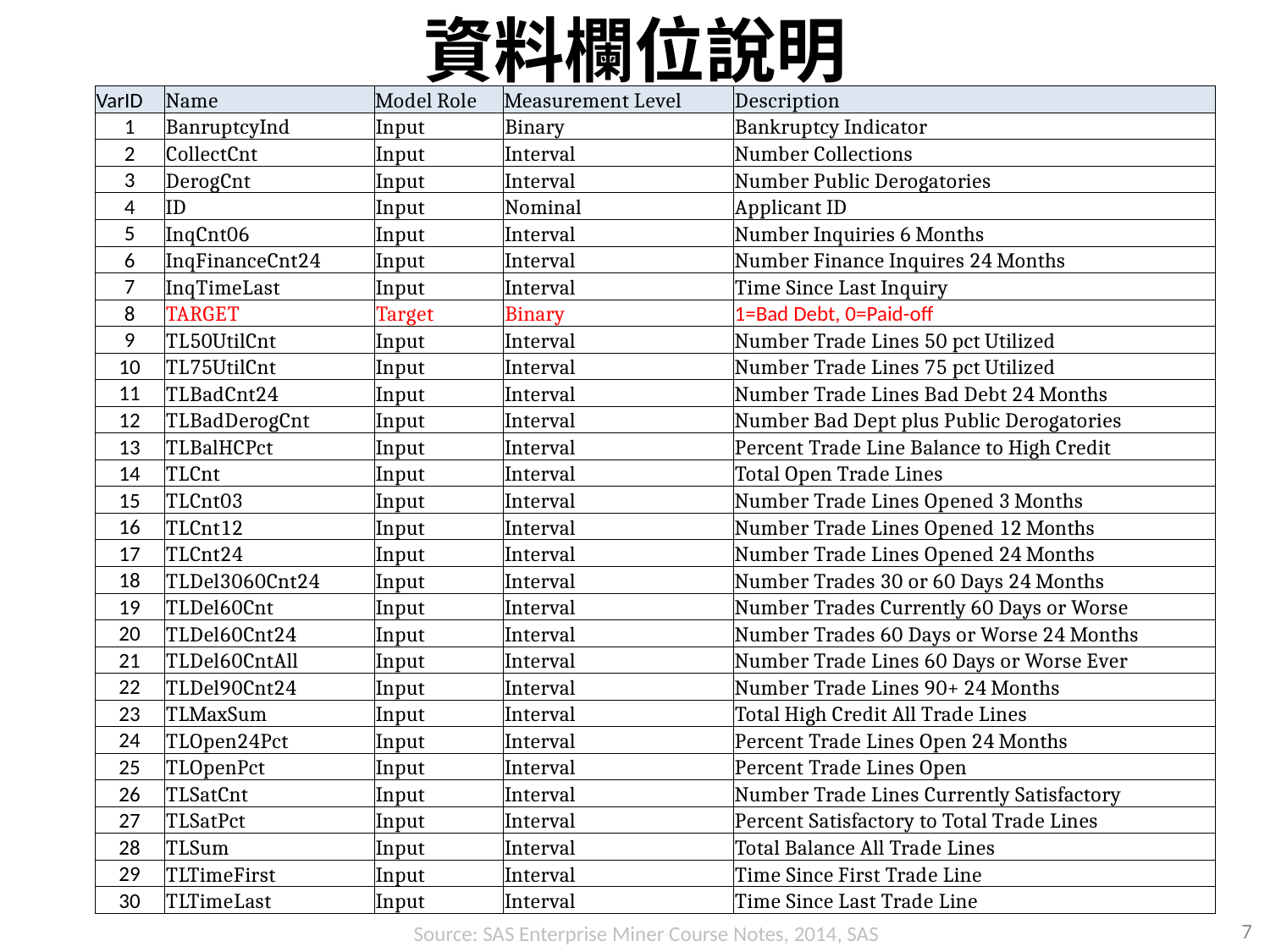

# 資料欄位說明
| VarID | Name | Model Role | Measurement Level | Description |
| --- | --- | --- | --- | --- |
| 1 | BanruptcyInd | Input | Binary | Bankruptcy Indicator |
| 2 | CollectCnt | Input | Interval | Number Collections |
| 3 | DerogCnt | Input | Interval | Number Public Derogatories |
| 4 | ID | Input | Nominal | Applicant ID |
| 5 | InqCnt06 | Input | Interval | Number Inquiries 6 Months |
| 6 | InqFinanceCnt24 | Input | Interval | Number Finance Inquires 24 Months |
| 7 | InqTimeLast | Input | Interval | Time Since Last Inquiry |
| 8 | TARGET | Target | Binary | 1=Bad Debt, 0=Paid-off |
| 9 | TL50UtilCnt | Input | Interval | Number Trade Lines 50 pct Utilized |
| 10 | TL75UtilCnt | Input | Interval | Number Trade Lines 75 pct Utilized |
| 11 | TLBadCnt24 | Input | Interval | Number Trade Lines Bad Debt 24 Months |
| 12 | TLBadDerogCnt | Input | Interval | Number Bad Dept plus Public Derogatories |
| 13 | TLBalHCPct | Input | Interval | Percent Trade Line Balance to High Credit |
| 14 | TLCnt | Input | Interval | Total Open Trade Lines |
| 15 | TLCnt03 | Input | Interval | Number Trade Lines Opened 3 Months |
| 16 | TLCnt12 | Input | Interval | Number Trade Lines Opened 12 Months |
| 17 | TLCnt24 | Input | Interval | Number Trade Lines Opened 24 Months |
| 18 | TLDel3060Cnt24 | Input | Interval | Number Trades 30 or 60 Days 24 Months |
| 19 | TLDel60Cnt | Input | Interval | Number Trades Currently 60 Days or Worse |
| 20 | TLDel60Cnt24 | Input | Interval | Number Trades 60 Days or Worse 24 Months |
| 21 | TLDel60CntAll | Input | Interval | Number Trade Lines 60 Days or Worse Ever |
| 22 | TLDel90Cnt24 | Input | Interval | Number Trade Lines 90+ 24 Months |
| 23 | TLMaxSum | Input | Interval | Total High Credit All Trade Lines |
| 24 | TLOpen24Pct | Input | Interval | Percent Trade Lines Open 24 Months |
| 25 | TLOpenPct | Input | Interval | Percent Trade Lines Open |
| 26 | TLSatCnt | Input | Interval | Number Trade Lines Currently Satisfactory |
| 27 | TLSatPct | Input | Interval | Percent Satisfactory to Total Trade Lines |
| 28 | TLSum | Input | Interval | Total Balance All Trade Lines |
| 29 | TLTimeFirst | Input | Interval | Time Since First Trade Line |
| 30 | TLTimeLast | Input | Interval | Time Since Last Trade Line |
7
Source: SAS Enterprise Miner Course Notes, 2014, SAS